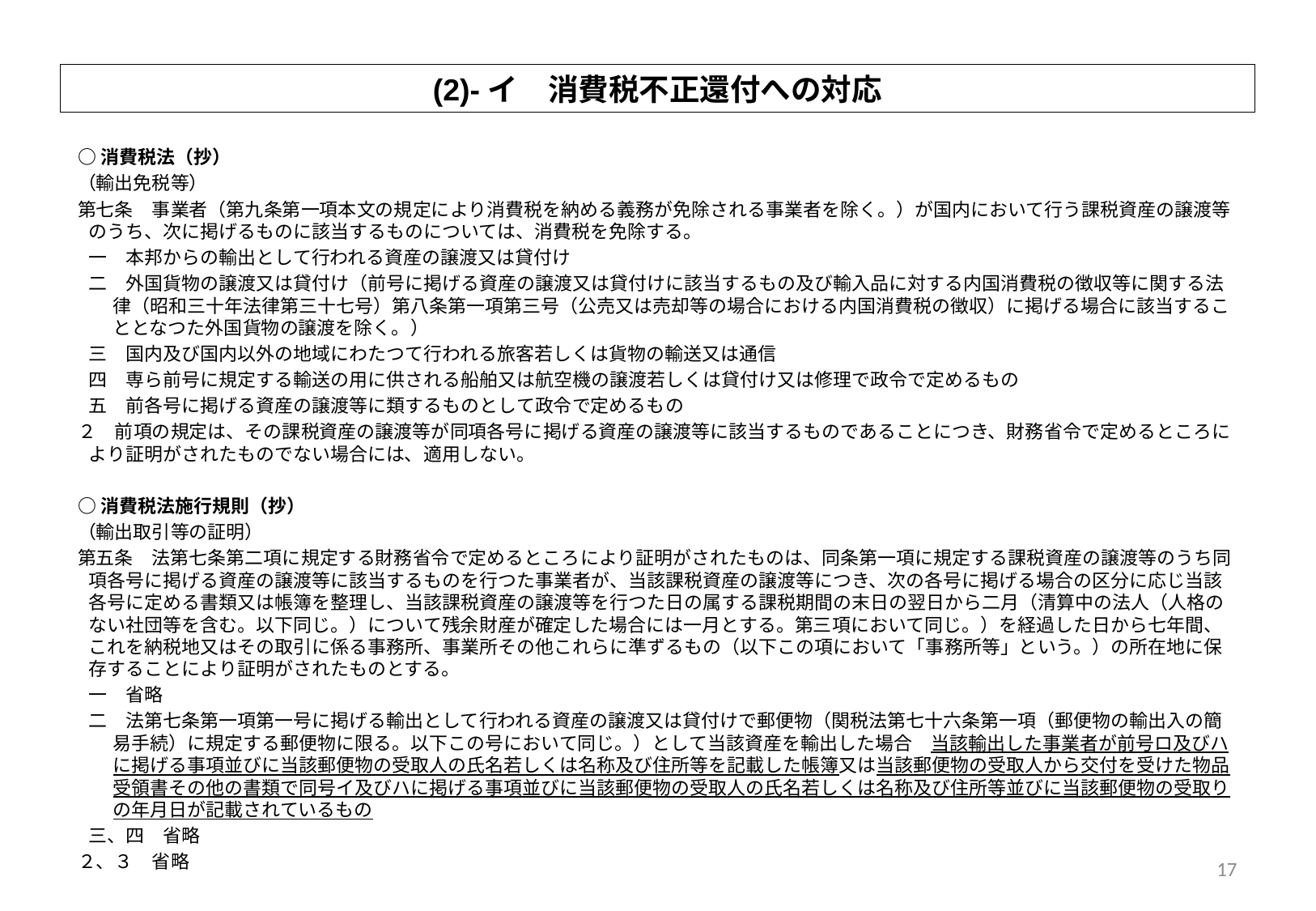

(2)-イ　消費税不正還付への対応
○消費税法（抄）
（輸出免税等）
第七条　事業者（第九条第一項本文の規定により消費税を納める義務が免除される事業者を除く。）が国内において行う課税資産の譲渡等のうち、次に掲げるものに該当するものについては、消費税を免除する。
一　本邦からの輸出として行われる資産の譲渡又は貸付け
二　外国貨物の譲渡又は貸付け（前号に掲げる資産の譲渡又は貸付けに該当するもの及び輸入品に対する内国消費税の徴収等に関する法律（昭和三十年法律第三十七号）第八条第一項第三号（公売又は売却等の場合における内国消費税の徴収）に掲げる場合に該当することとなつた外国貨物の譲渡を除く。）
三　国内及び国内以外の地域にわたつて行われる旅客若しくは貨物の輸送又は通信
四　専ら前号に規定する輸送の用に供される船舶又は航空機の譲渡若しくは貸付け又は修理で政令で定めるもの
五　前各号に掲げる資産の譲渡等に類するものとして政令で定めるもの
２　前項の規定は、その課税資産の譲渡等が同項各号に掲げる資産の譲渡等に該当するものであることにつき、財務省令で定めるところにより証明がされたものでない場合には、適用しない。

○消費税法施行規則（抄）
（輸出取引等の証明）
第五条　法第七条第二項に規定する財務省令で定めるところにより証明がされたものは、同条第一項に規定する課税資産の譲渡等のうち同項各号に掲げる資産の譲渡等に該当するものを行つた事業者が、当該課税資産の譲渡等につき、次の各号に掲げる場合の区分に応じ当該各号に定める書類又は帳簿を整理し、当該課税資産の譲渡等を行つた日の属する課税期間の末日の翌日から二月（清算中の法人（人格のない社団等を含む。以下同じ。）について残余財産が確定した場合には一月とする。第三項において同じ。）を経過した日から七年間、これを納税地又はその取引に係る事務所、事業所その他これらに準ずるもの（以下この項において「事務所等」という。）の所在地に保存することにより証明がされたものとする。
一　省略
二　法第七条第一項第一号に掲げる輸出として行われる資産の譲渡又は貸付けで郵便物（関税法第七十六条第一項（郵便物の輸出入の簡易手続）に規定する郵便物に限る。以下この号において同じ。）として当該資産を輸出した場合　当該輸出した事業者が前号ロ及びハに掲げる事項並びに当該郵便物の受取人の氏名若しくは名称及び住所等を記載した帳簿又は当該郵便物の受取人から交付を受けた物品受領書その他の書類で同号イ及びハに掲げる事項並びに当該郵便物の受取人の氏名若しくは名称及び住所等並びに当該郵便物の受取りの年月日が記載されているもの
三、四　省略
２、３　省略

17